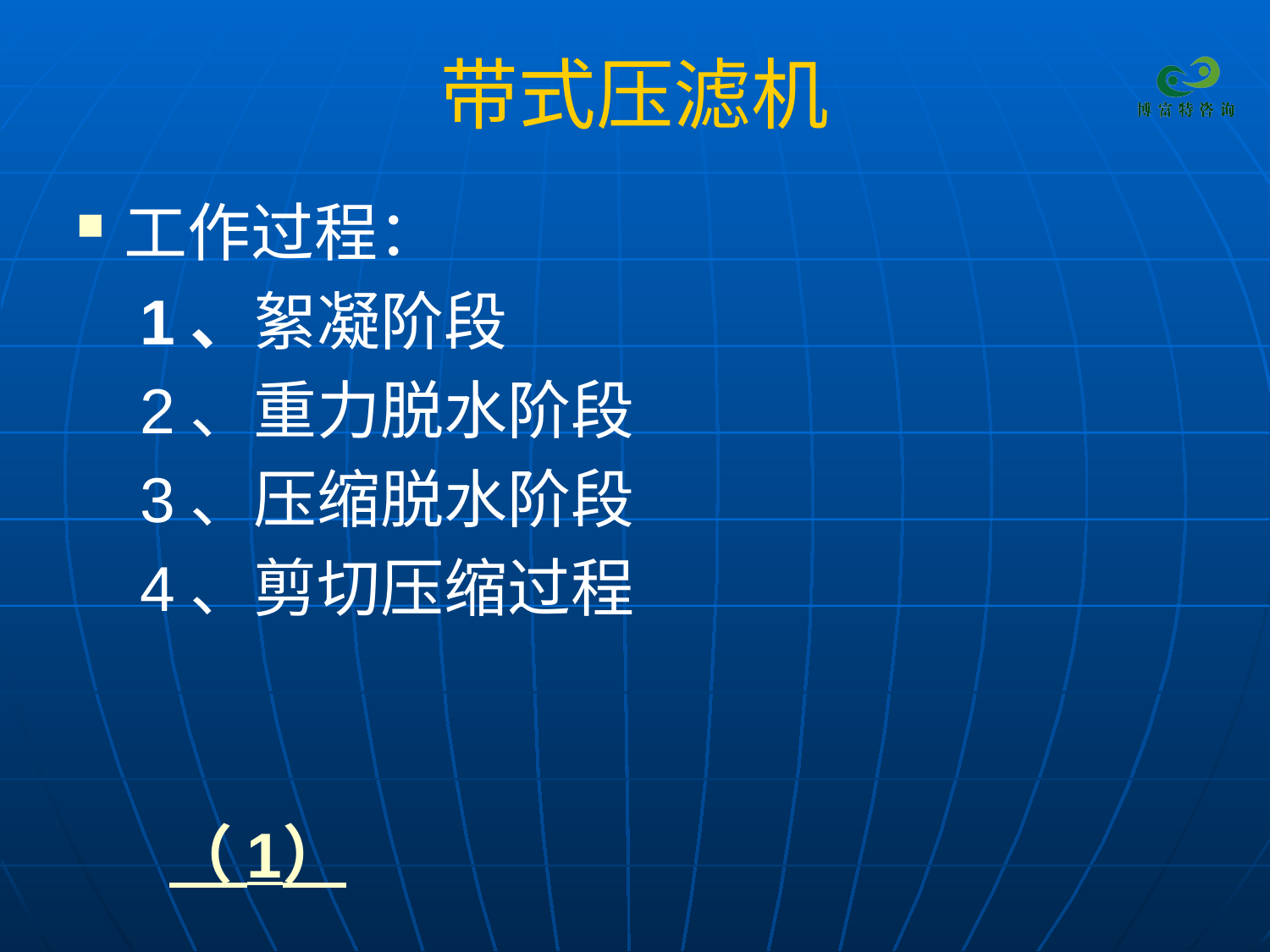

# 带式压滤机
工作过程：
1、絮凝阶段
2、重力脱水阶段
3、压缩脱水阶段
4、剪切压缩过程

 （ 1）